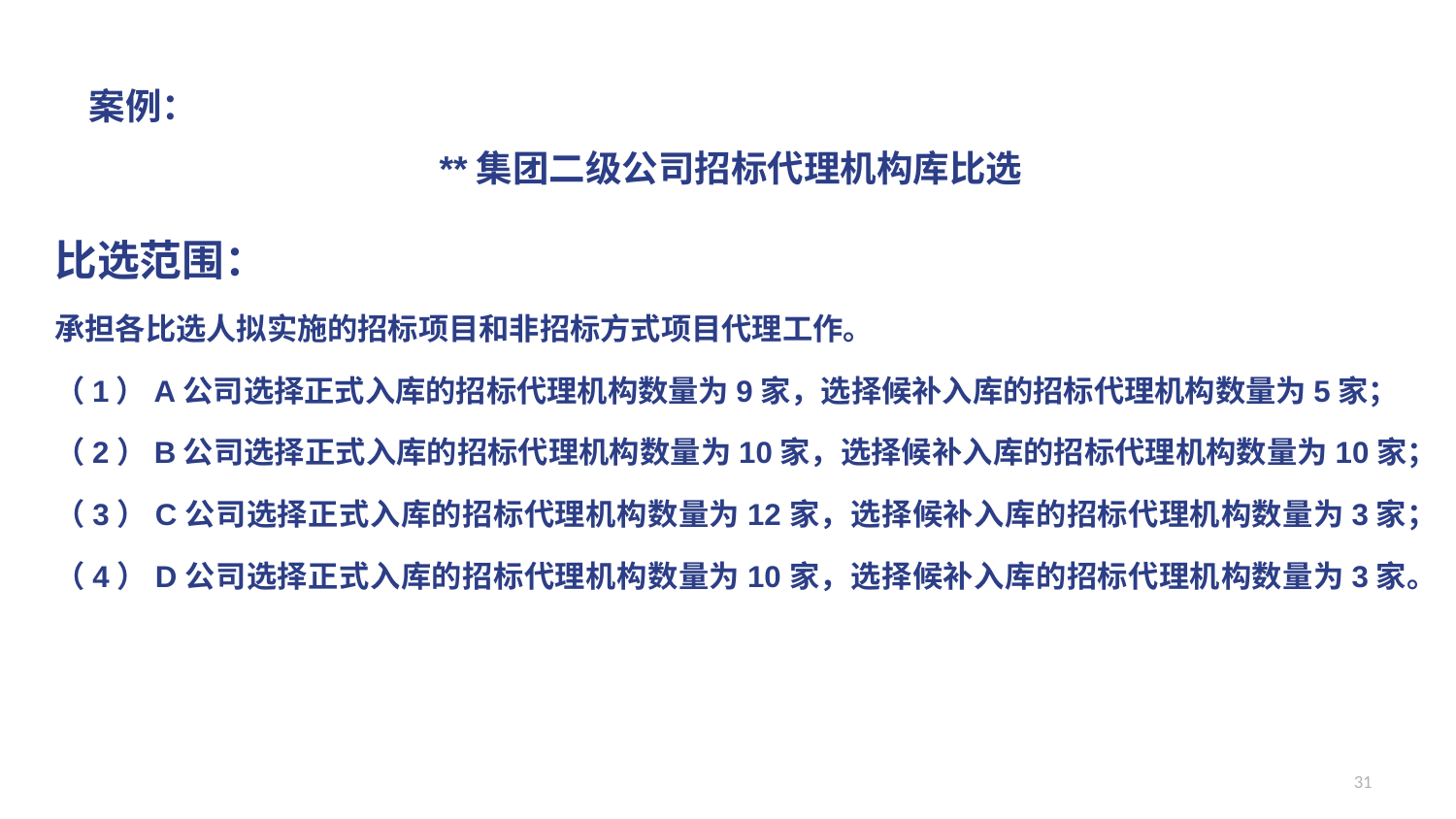

案例：
**集团二级公司招标代理机构库比选
比选范围：
承担各比选人拟实施的招标项目和非招标方式项目代理工作。
（1）A公司选择正式入库的招标代理机构数量为9家，选择候补入库的招标代理机构数量为5家；
（2）B公司选择正式入库的招标代理机构数量为10家，选择候补入库的招标代理机构数量为10家；
（3）C公司选择正式入库的招标代理机构数量为12家，选择候补入库的招标代理机构数量为3家；
（4）D公司选择正式入库的招标代理机构数量为10家，选择候补入库的招标代理机构数量为3家。

31